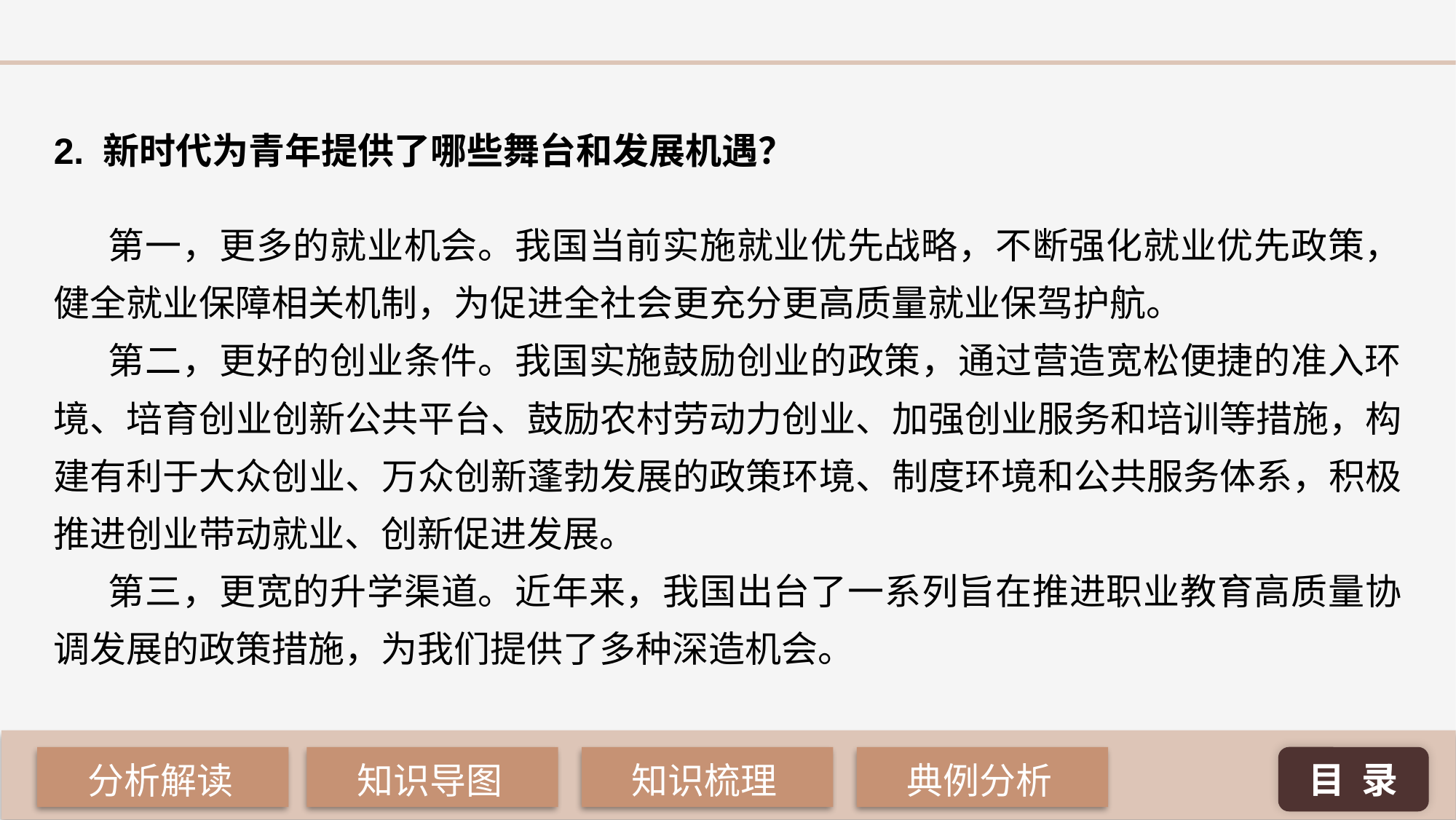

2. 新时代为青年提供了哪些舞台和发展机遇？
第一，更多的就业机会。我国当前实施就业优先战略，不断强化就业优先政策，健全就业保障相关机制，为促进全社会更充分更高质量就业保驾护航。
第二，更好的创业条件。我国实施鼓励创业的政策，通过营造宽松便捷的准入环境、培育创业创新公共平台、鼓励农村劳动力创业、加强创业服务和培训等措施，构建有利于大众创业、万众创新蓬勃发展的政策环境、制度环境和公共服务体系，积极推进创业带动就业、创新促进发展。
第三，更宽的升学渠道。近年来，我国出台了一系列旨在推进职业教育高质量协调发展的政策措施，为我们提供了多种深造机会。